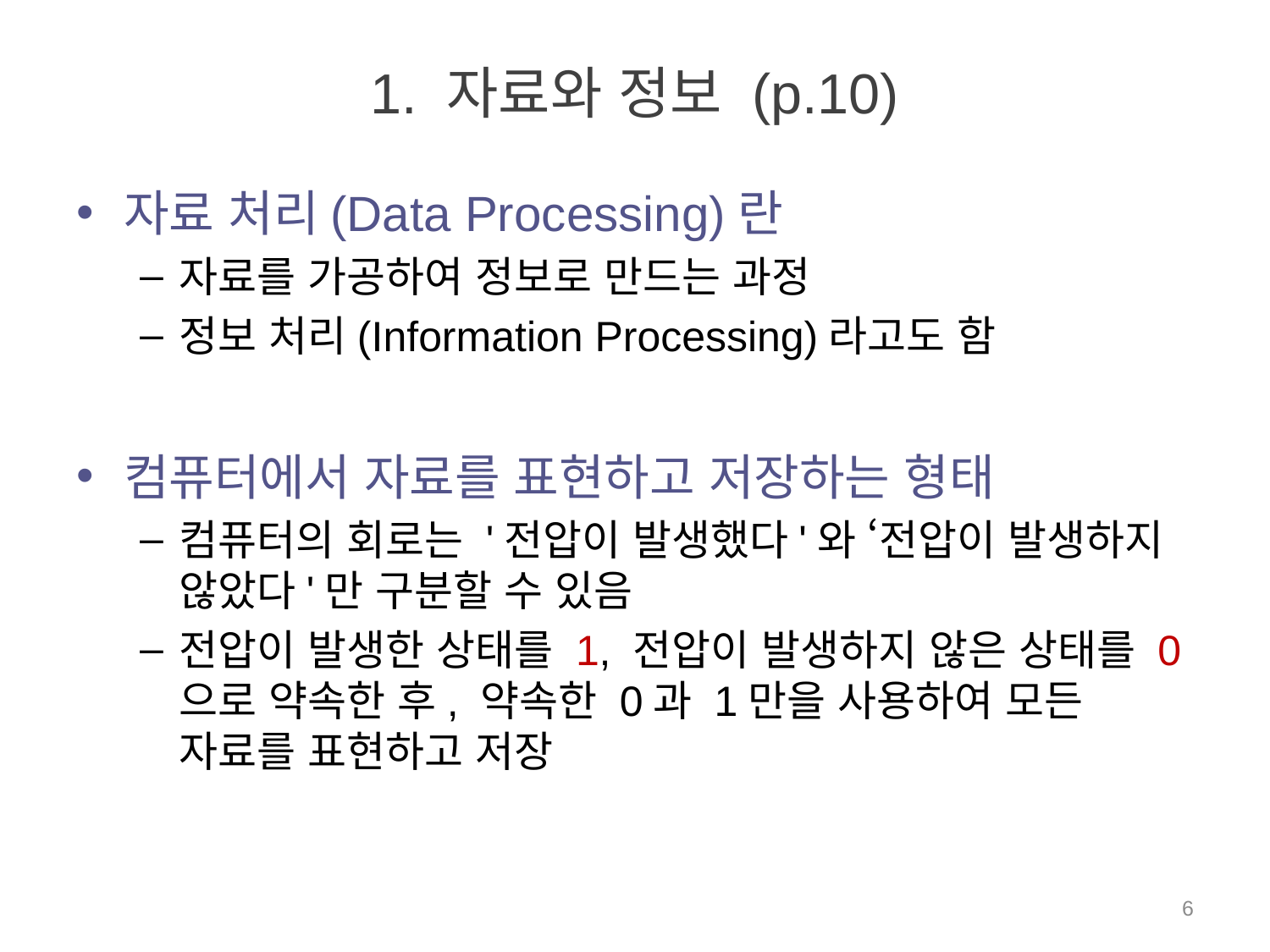

# 1. 자료와 정보 (p.10)
자료 처리(Data Processing)란
자료를 가공하여 정보로 만드는 과정
정보 처리(Information Processing)라고도 함

컴퓨터에서 자료를 표현하고 저장하는 형태
컴퓨터의 회로는 '전압이 발생했다'와 ‘전압이 발생하지 않았다'만 구분할 수 있음
전압이 발생한 상태를 1, 전압이 발생하지 않은 상태를 0으로 약속한 후, 약속한 0과 1만을 사용하여 모든 자료를 표현하고 저장
6